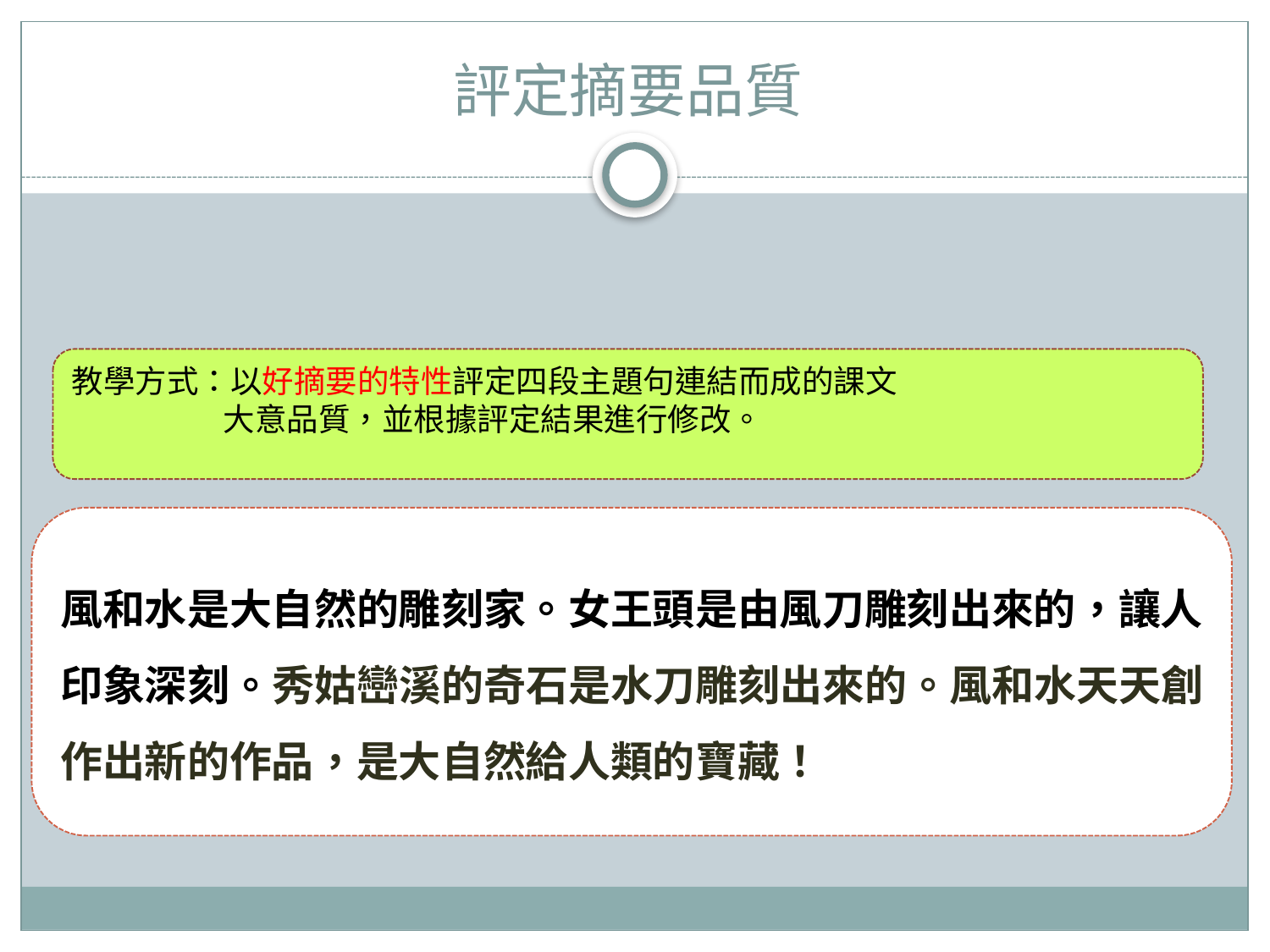

# 評定摘要品質
教學方式：以好摘要的特性評定四段主題句連結而成的課文
                    大意品質，並根據評定結果進行修改。
風和水是大自然的雕刻家。女王頭是由風刀雕刻出來的，讓人印象深刻。秀姑巒溪的奇石是水刀雕刻出來的。風和水天天創作出新的作品，是大自然給人類的寶藏！